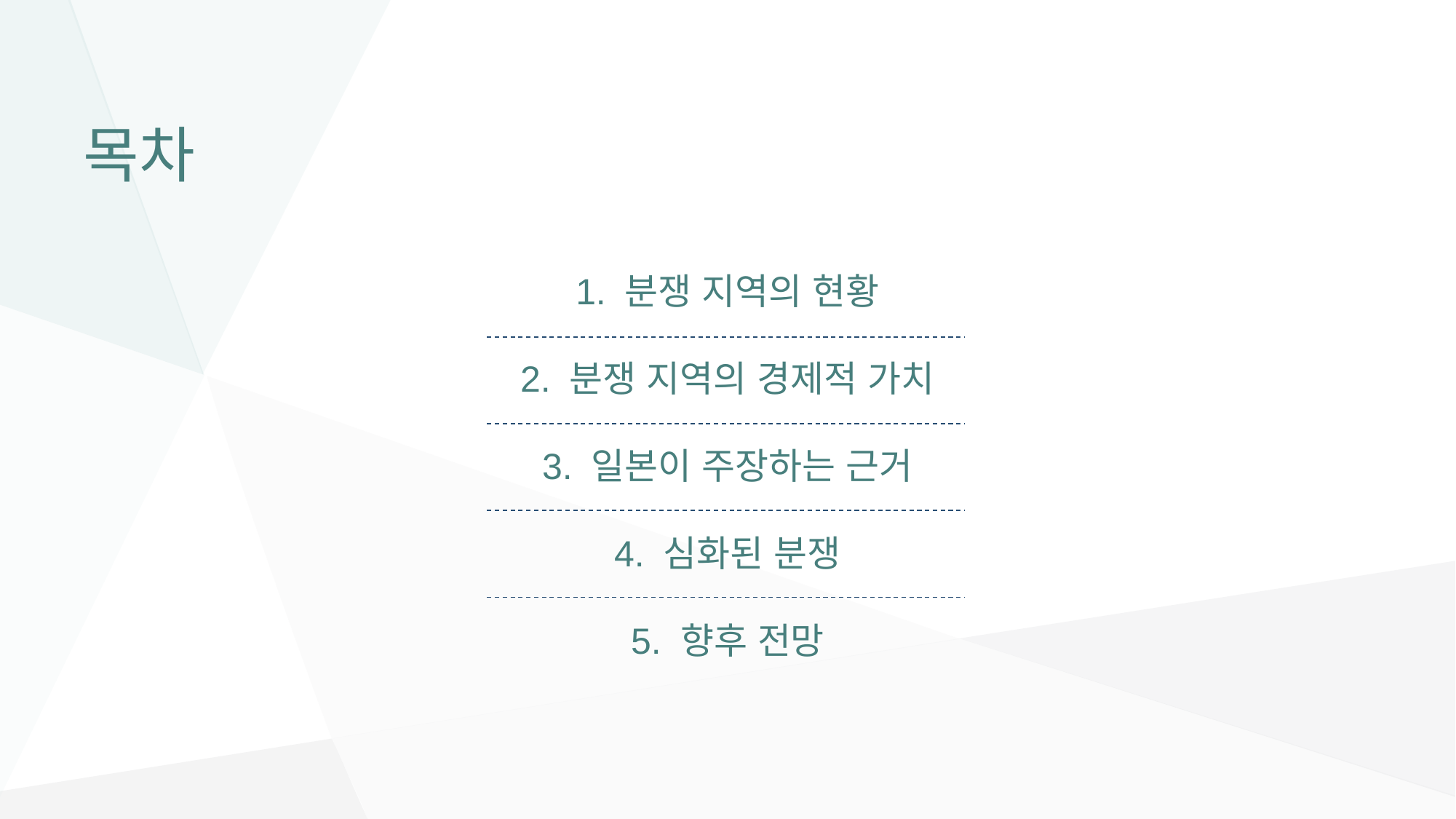

# 목차
1. 분쟁 지역의 현황

2. 분쟁 지역의 경제적 가치

3. 일본이 주장하는 근거

4. 심화된 분쟁

5. 향후 전망